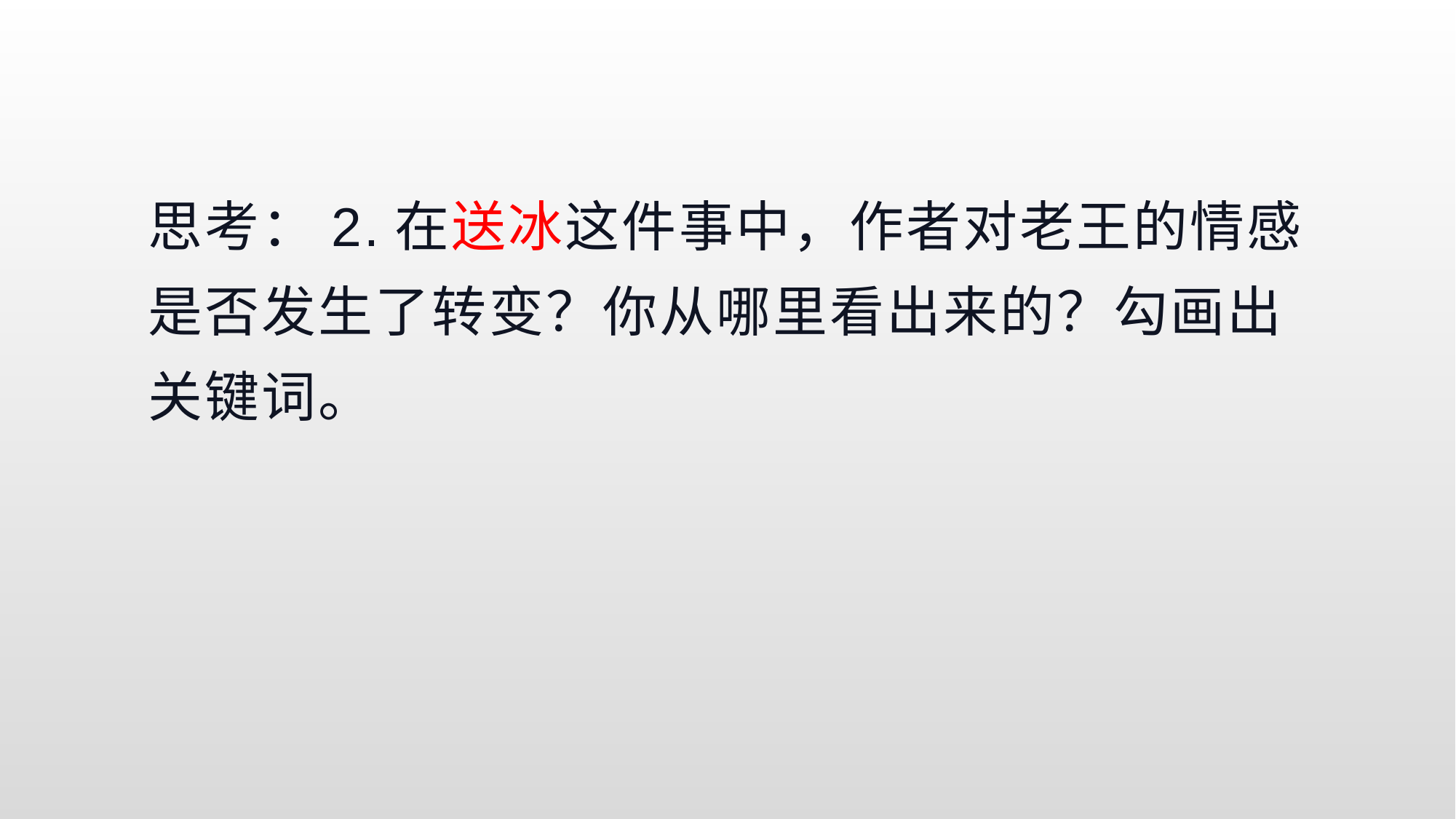

思考：2.在送冰这件事中，作者对老王的情感是否发生了转变？你从哪里看出来的？勾画出关键词。